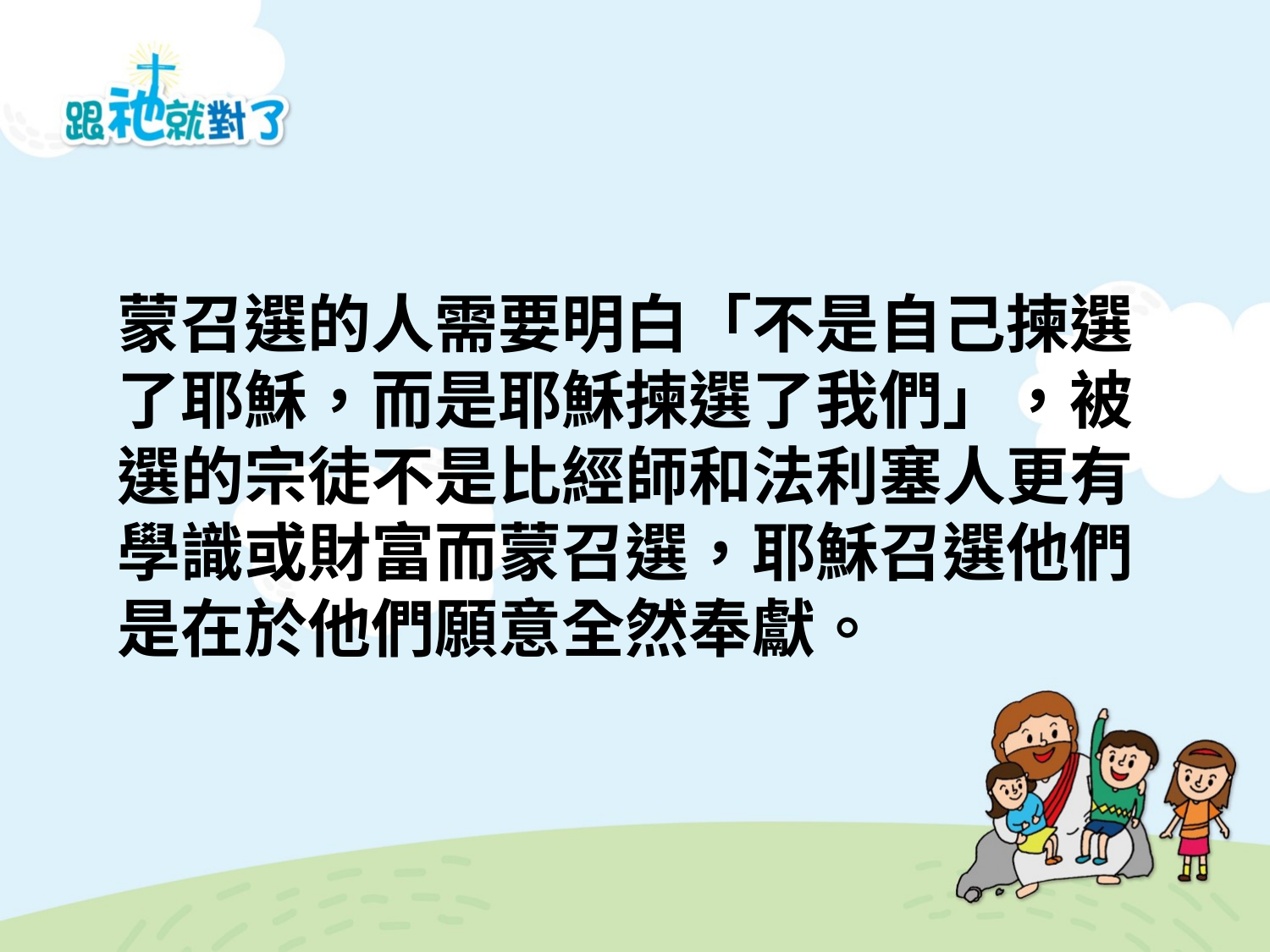

蒙召選的人需要明白「不是自己揀選了耶穌，而是耶穌揀選了我們」，被選的宗徒不是比經師和法利塞人更有學識或財富而蒙召選，耶穌召選他們是在於他們願意全然奉獻。